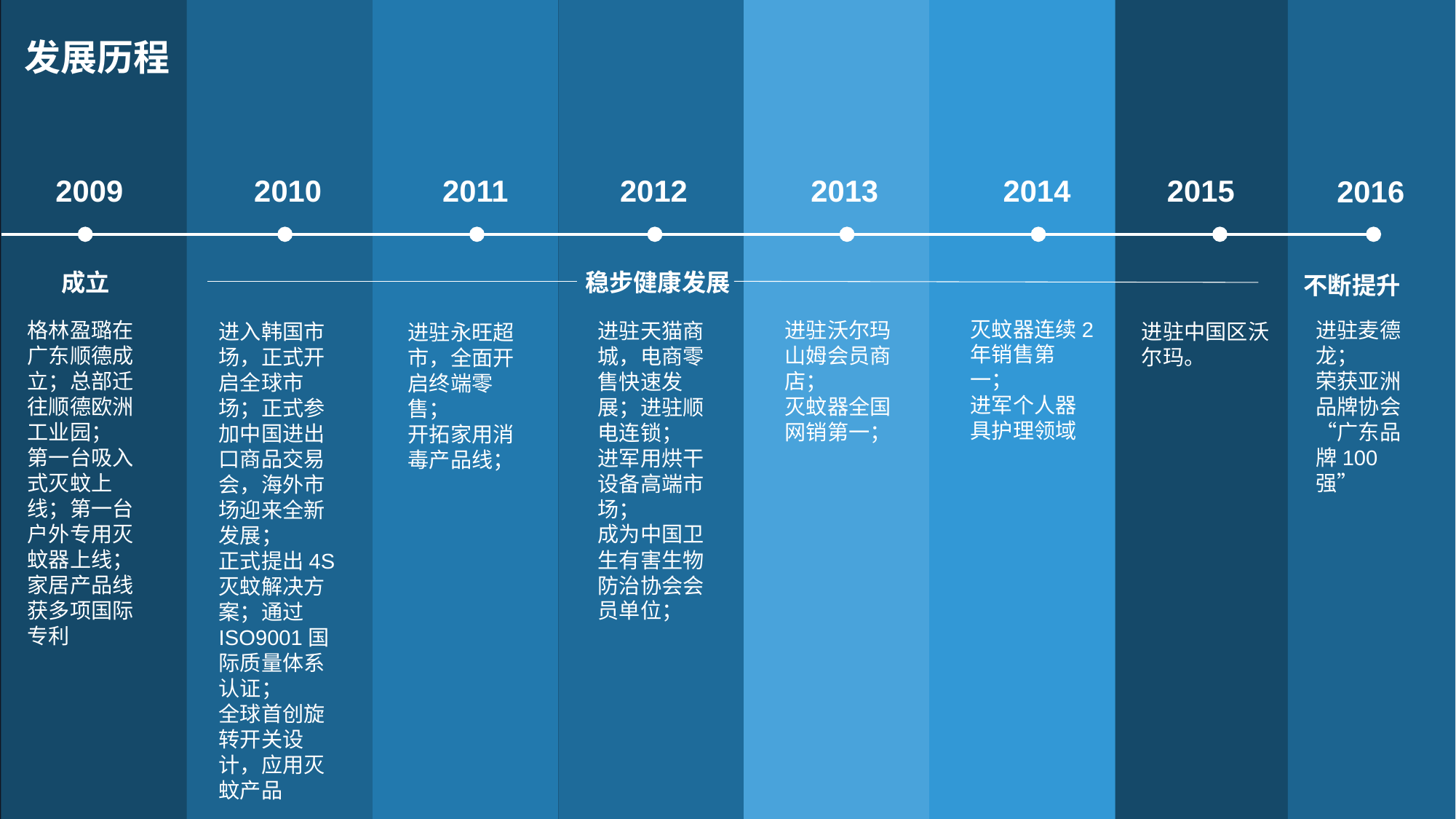

发展历程
2010
2011
2012
2013
2014
2009
2015
2016
成立
稳步健康发展
不断提升
灭蚊器连续2年销售第一；
进军个人器具护理领域

进驻沃尔玛山姆会员商店；
灭蚊器全国网销第一；
格林盈璐在广东顺德成立；总部迁往顺德欧洲工业园；
第一台吸入式灭蚊上线；第一台户外专用灭蚊器上线；
家居产品线获多项国际专利
进驻麦德龙；
荣获亚洲品牌协会“广东品牌100强”
进驻天猫商城，电商零售快速发展；进驻顺电连锁；
进军用烘干设备高端市场；
成为中国卫生有害生物防治协会会员单位；
进入韩国市场，正式开启全球市场；正式参加中国进出口商品交易会，海外市场迎来全新发展；
正式提出4S灭蚊解决方案；通过ISO9001国际质量体系认证；
全球首创旋转开关设计，应用灭蚊产品
进驻中国区沃尔玛。

进驻永旺超市，全面开启终端零售；
开拓家用消毒产品线；